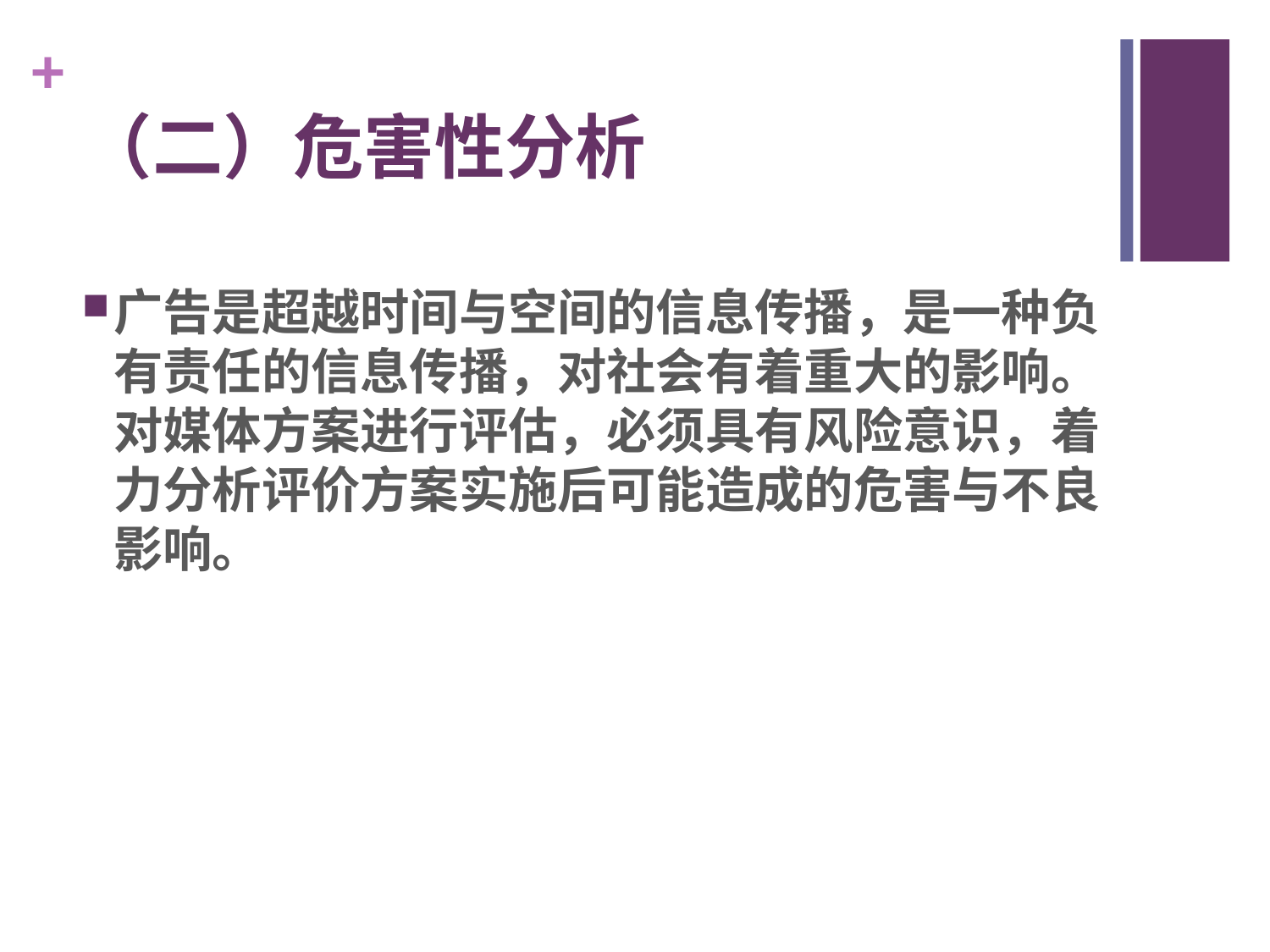

# （二）危害性分析
广告是超越时间与空间的信息传播，是一种负有责任的信息传播，对社会有着重大的影响。对媒体方案进行评估，必须具有风险意识，着力分析评价方案实施后可能造成的危害与不良影响。